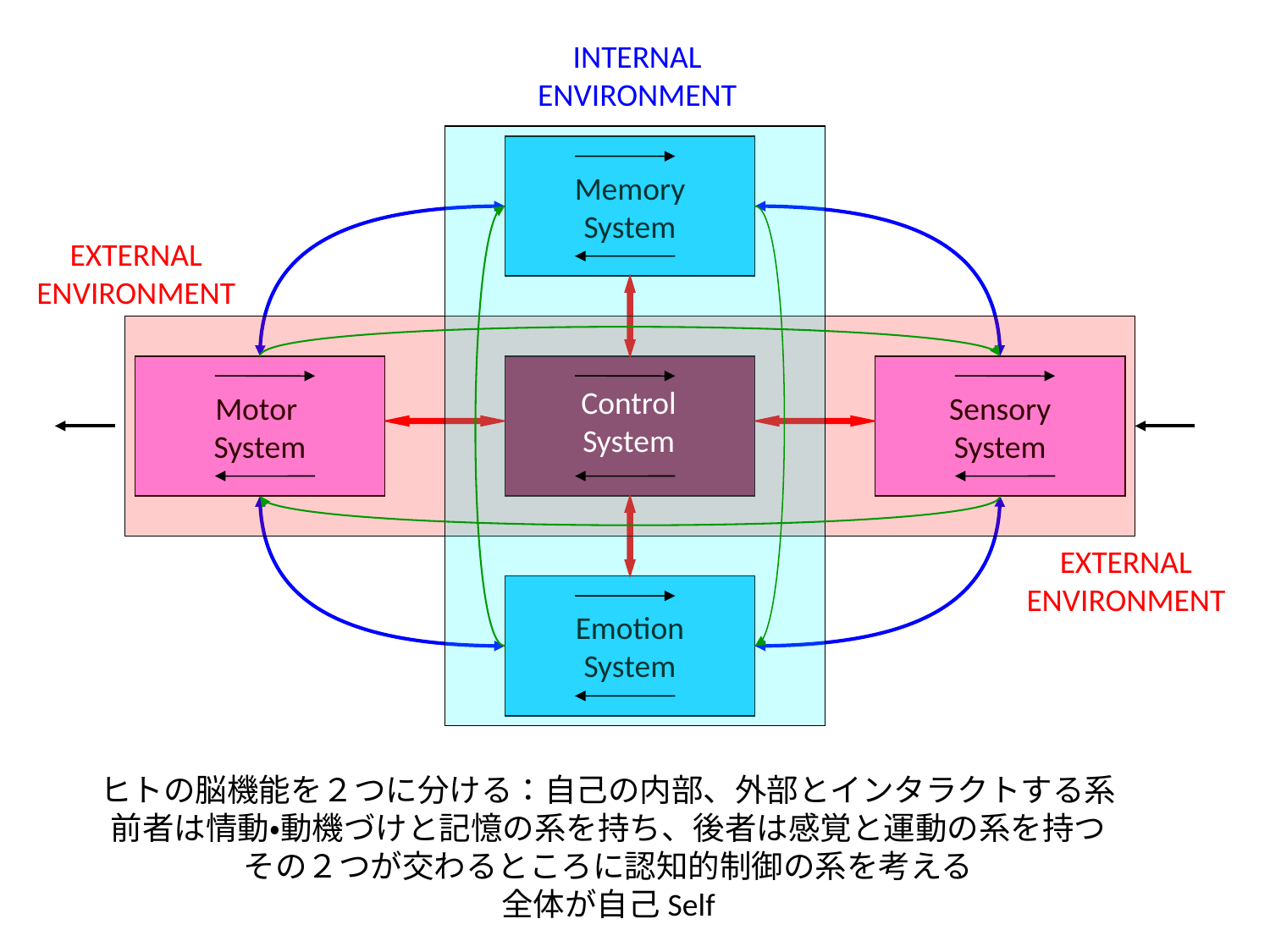

INTERNAL
ENVIRONMENT

Memory
System

EXTERNAL
ENVIRONMENT

Motor
System

Sensory
System

Control
System

EXTERNAL
ENVIRONMENT
Emotion
System

ヒトの脳機能を２つに分ける：自己の内部、外部とインタラクトする系
前者は情動・動機づけと記憶の系を持ち、後者は感覚と運動の系を持つ
その２つが交わるところに認知的制御の系を考える
全体が自己Self